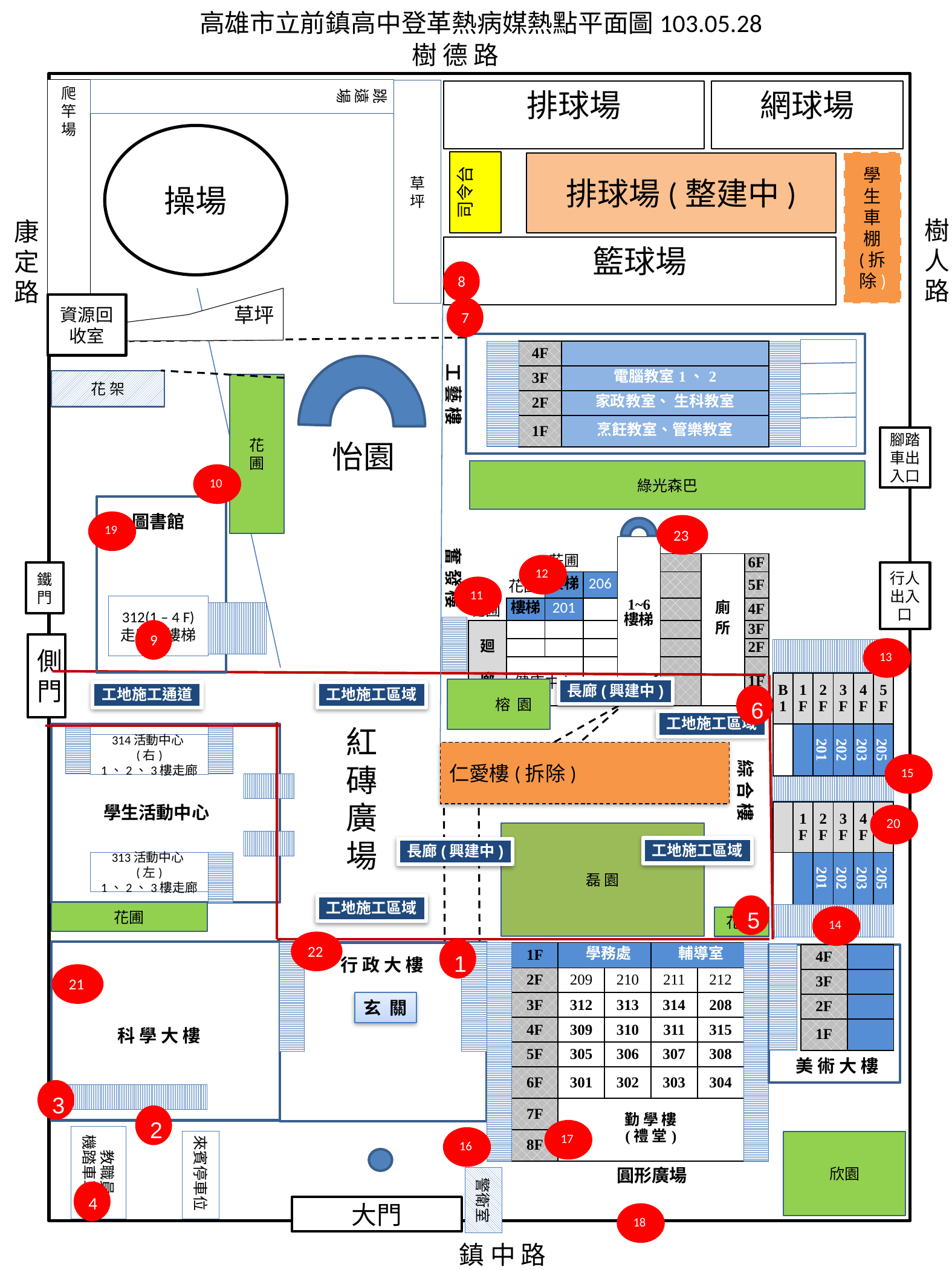

跳遠場
高雄市立前鎮高中登革熱病媒熱點平面圖103.05.28
樹 德 路

爬竿場
草坪
排球場

網球場

排球場(整建中)
學
生
車
棚
(拆除)
籃球場

操場
司令台

樹人路
康定路
8
草坪
資源回收室
7

| 4F |  |
| --- | --- |
| 3F | 電腦教室1、2 |
| 2F | 家政教室、 生科教室 |
| 1F | 烹飪教室、管樂教室 |

工 藝 樓
花 架
花
圃

腳踏車出入口
怡園
綠光森巴
10

圖書館
312(1 – 4 F)
走廊與樓梯

19
23

|  |  |  |  | 1~6樓梯 |  |  |  |
| --- | --- | --- | --- | --- | --- | --- | --- |
|  |  | 花圃 |  |  |  |  | 6F |
|  | 花圃 | 樓梯 | 206 |  |  |  | 5F |
| 花圃 | 樓梯 | 201 |  |  |  | 廁 | 4F |
|  |  |  |  |  |  | 所 | 3F |
| 廻 |  |  |  |  |  |  | 2F |
| 廊 | 健康中心 |  |  |  |  |  | 1F |
奮 發 樓
12
鐵門
行人
出入口
11
9

側門
13

| B1 | 1F | 2F | 3F | 4F | 5F |
| --- | --- | --- | --- | --- | --- |
|  |  | 201 | 202 | 203 | 205 |
長廊(興建中)
        榕  園
工地施工通道
工地施工區域
6
工地施工區域
紅磚廣場

314活動中心(右)
1、2、3樓走廊

仁愛樓(拆除)
15
綜 合 樓

學生活動中心
|  | 1F | 2F | 3F | 4F | 5F |
| --- | --- | --- | --- | --- | --- |
|  |  | 201 | 202 | 203 | 205 |
20
磊 園

工地施工區域
長廊(興建中)
313活動中心(左)
1、2、3樓走廊

工地施工區域
5
花圃

14
花圃
22
1

| 1F | 學務處 |  | 輔導室 |  |
| --- | --- | --- | --- | --- |
| 2F | 209 | 210 | 211 | 212 |
| 3F | 312 | 313 | 314 | 208 |
| 4F | 309 | 310 | 311 | 315 |
| 5F | 305 | 306 | 307 | 308 |
| 6F | 301 | 302 | 303 | 304 |
| 7F | 勤 學 樓 (禮 堂) |  |  |  |
| 8F |  |  |  |  |
| 4F |  |
| --- | --- |
| 3F |  |
| 2F |  |
| 1F |  |

行 政 大 樓
21

玄  關
科 學 大 樓

美 術 大 樓
3

2
17
教職員
機踏車車棚
16
來賓停車位
欣園

圓形廣場
警衛室
4
大門
18
鎮 中 路